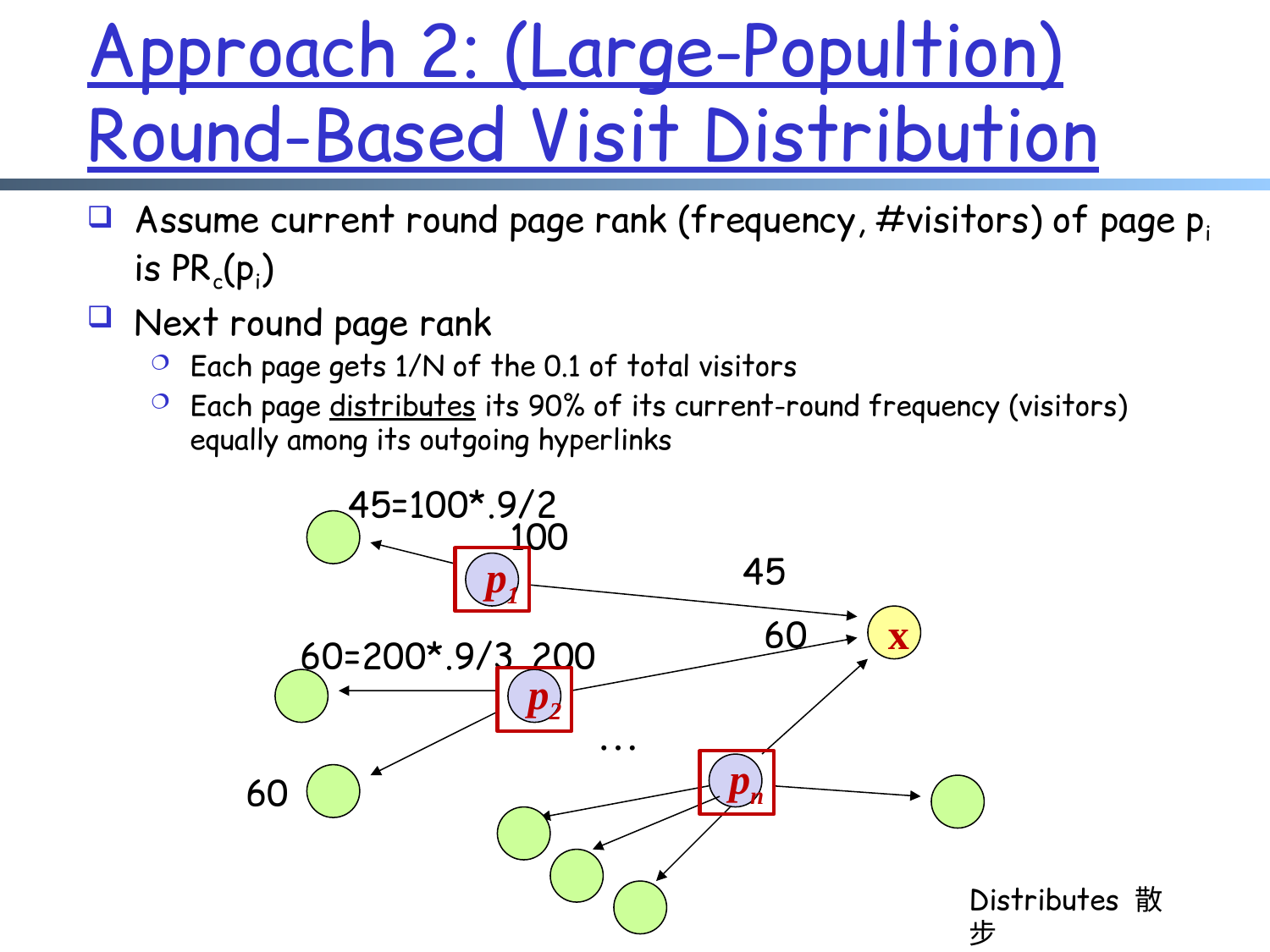

# Approach 2: (Large-Popultion) Round-Based Visit Distribution
Assume current round page rank (frequency, #visitors) of page pi is PRc(pi)
Next round page rank
Each page gets 1/N of the 0.1 of total visitors
Each page distributes its 90% of its current-round frequency (visitors) equally among its outgoing hyperlinks

45=100*.9/2

100

p1

x

p2

…

pn

45

60
60=200*.9/3
200

60

Distributes 散步